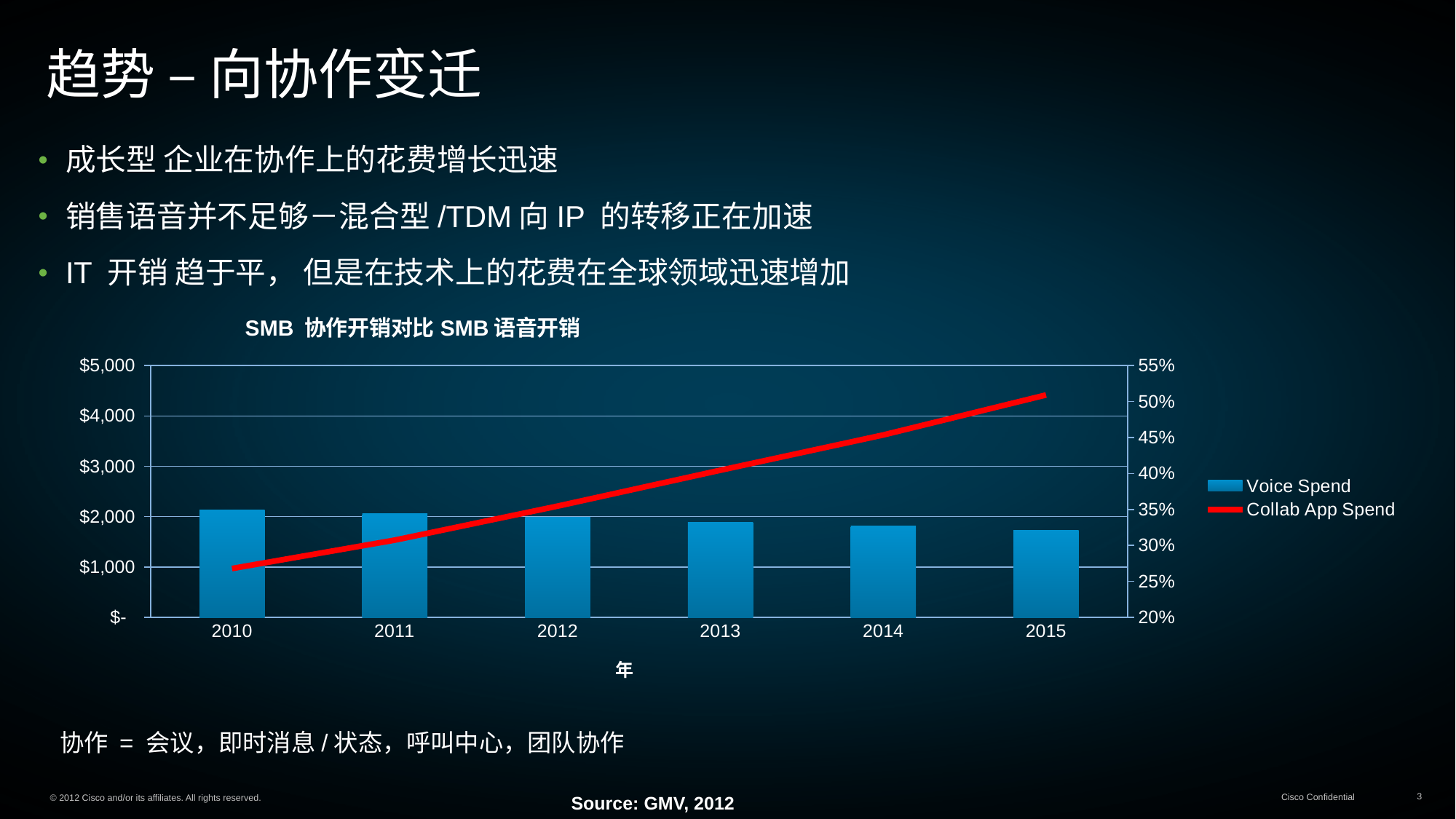

# 趋势 – 向协作变迁
成长型 企业在协作上的花费增长迅速
销售语音并不足够－混合型/TDM向IP 的转移正在加速
IT 开销 趋于平， 但是在技术上的花费在全球领域迅速增加

### Chart: SMB 协作开销对比SMB语音开销

| Category |  |  |
|---|---|---|
| 2010 | 2127.59240017991 | 0.267937548254763 |
| 2011 | 2055.23878743617 | 0.307410307518392 |
| 2012 | 1981.17042947807 | 0.354665938364178 |
| 2013 | 1889.22630641989 | 0.404552601054019 |
| 2014 | 1812.94293097122 | 0.453516334941709 |
| 2015 | 1733.23992345183 | 0.509039085736922 |
协作 = 会议，即时消息/状态，呼叫中心，团队协作
Source: GMV, 2012